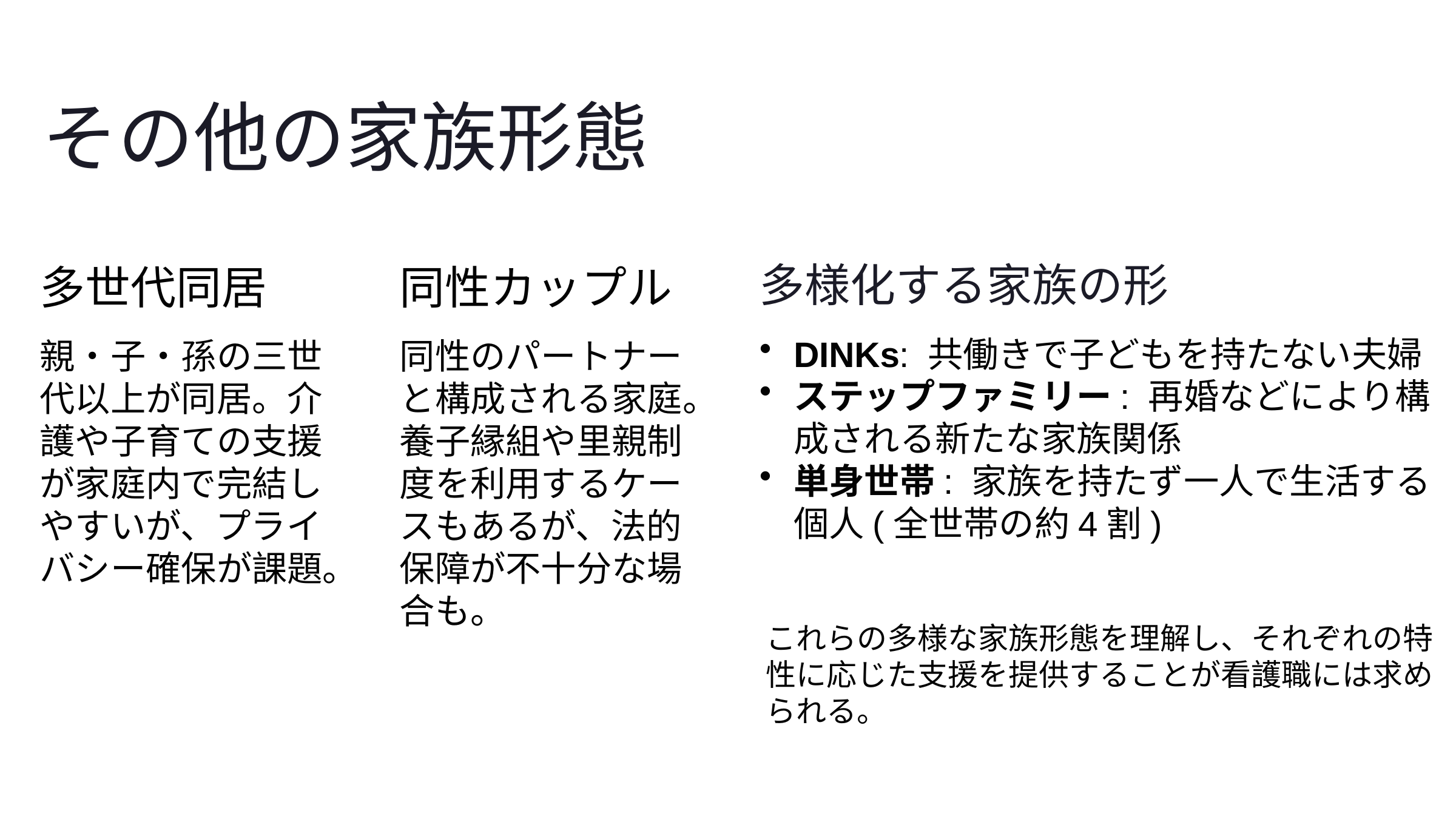

その他の家族形態
多様化する家族の形
多世代同居
同性カップル

DINKs: 共働きで子どもを持たない夫婦
ステップファミリー: 再婚などにより構成される新たな家族関係
単身世帯: 家族を持たず一人で生活する個人(全世帯の約4割)
親・子・孫の三世代以上が同居。介護や子育ての支援が家庭内で完結しやすいが、プライバシー確保が課題。
同性のパートナーと構成される家庭。養子縁組や里親制度を利用するケースもあるが、法的保障が不十分な場合も。
これらの多様な家族形態を理解し、それぞれの特性に応じた支援を提供することが看護職には求められる。